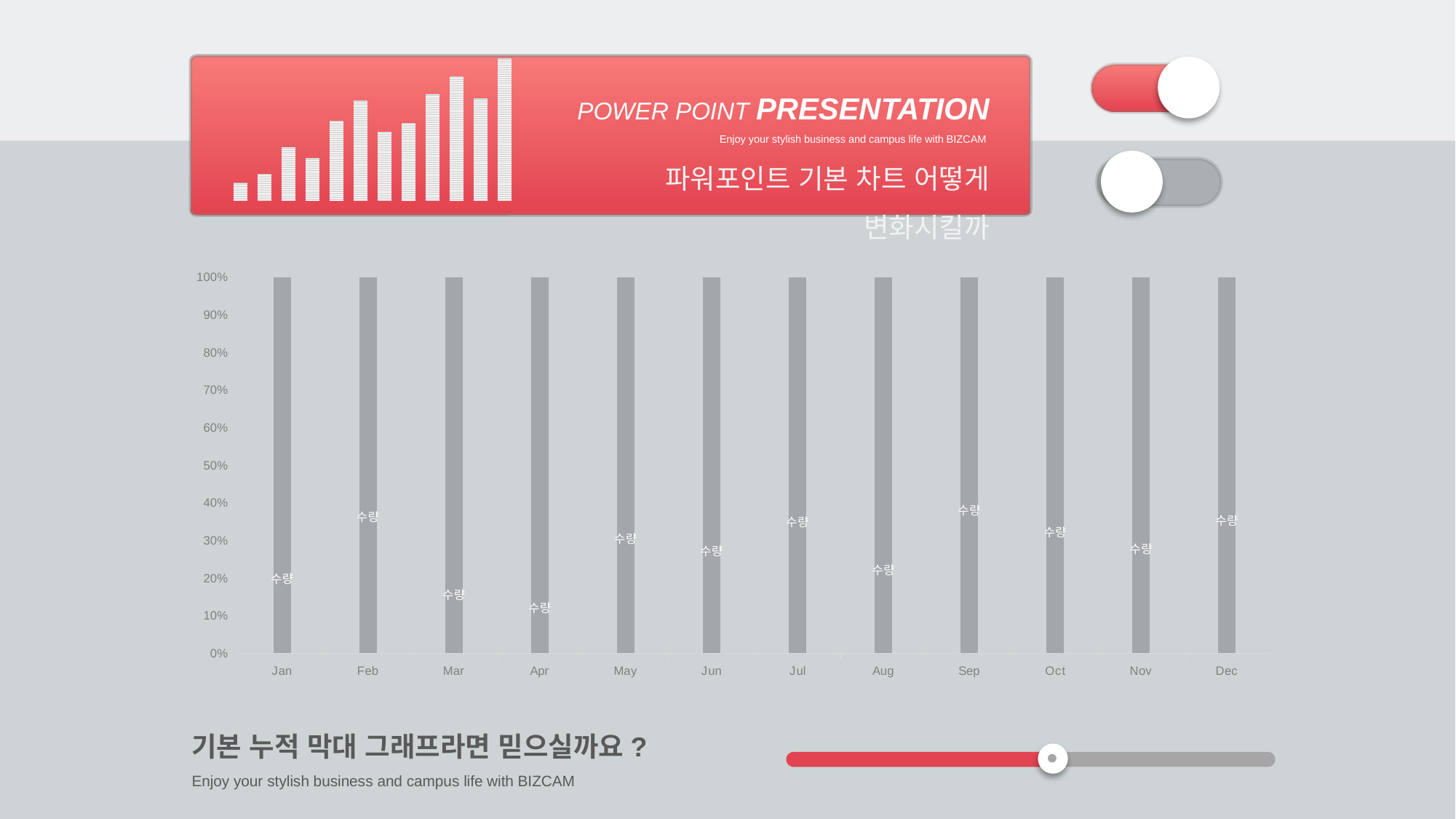

### Chart

| Category | 수량 |
|---|---|
| Jan | 8.0 |
| Feb | 12.0 |
| Mar | 24.0 |
| Apr | 19.0 |
| May | 36.0 |
| Jun | 45.0 |
| Jul | 31.0 |
| Aug | 35.0 |
| Sep | 48.0 |
| Oct | 56.0 |
| Nov | 46.0 |
| Dec | 64.0 |

POWER POINT PRESENTATION
Enjoy your stylish business and campus life with BIZCAM
파워포인트 기본 차트 어떻게 변화시킬까

### Chart

| Category | 수량 | 열1 |
|---|---|---|
| Jan | 31.0 | 100.0 |
| Feb | 67.0 | 100.0 |
| Mar | 24.0 | 100.0 |
| Apr | 19.0 | 100.0 |
| May | 52.0 | 100.0 |
| Jun | 45.0 | 100.0 |
| Jul | 63.0 | 100.0 |
| Aug | 35.0 | 100.0 |
| Sep | 72.0 | 100.0 |
| Oct | 56.0 | 100.0 |
| Nov | 46.0 | 100.0 |
| Dec | 64.0 | 100.0 |
기본 누적 막대 그래프라면 믿으실까요?
Enjoy your stylish business and campus life with BIZCAM